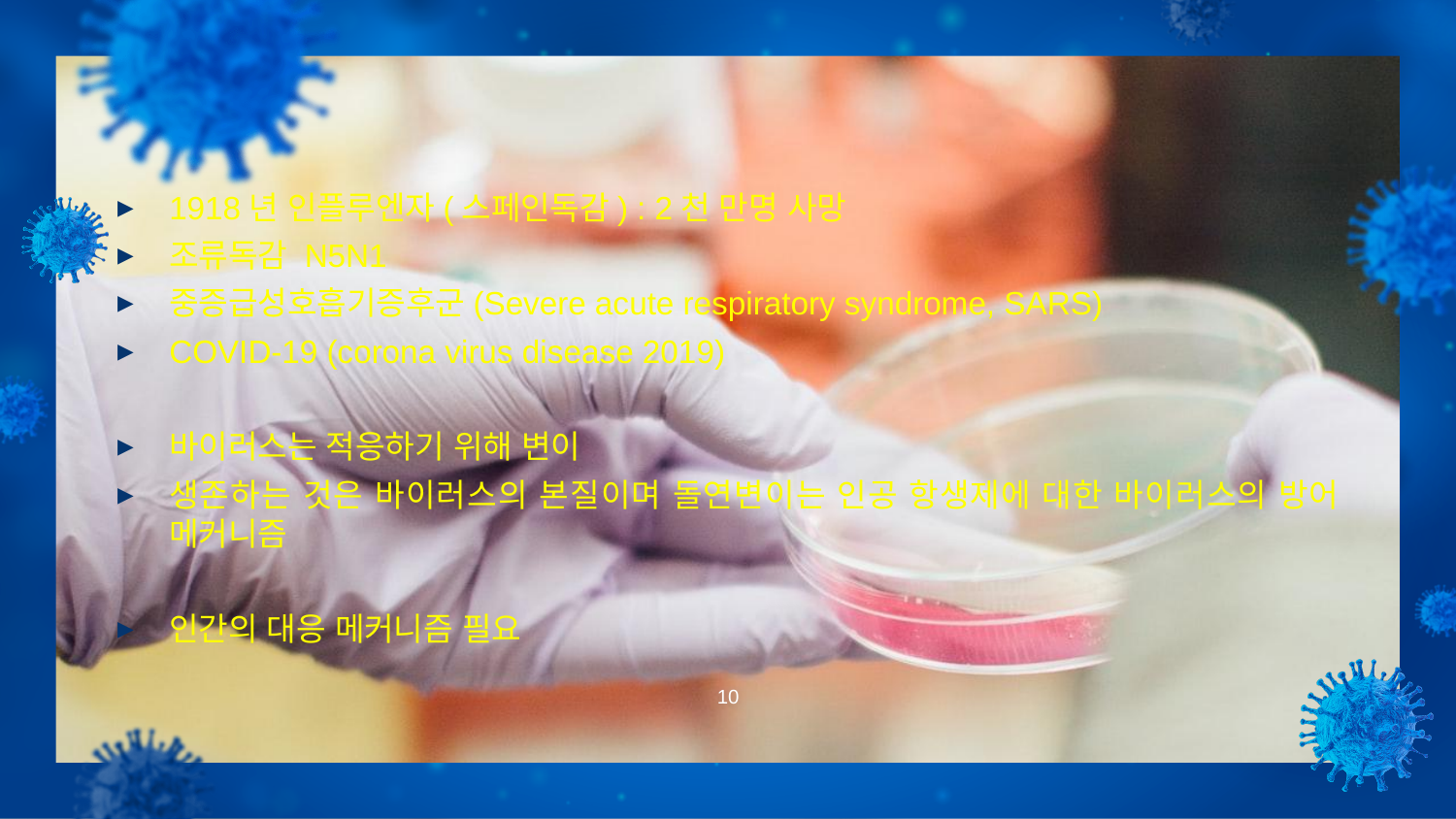

1918년 인플루엔자(스페인독감) : 2천 만명 사망
조류독감 N5N1
중증급성호흡기증후군(Severe acute respiratory syndrome, SARS)
COVID-19 (corona virus disease 2019)

바이러스는 적응하기 위해 변이
생존하는 것은 바이러스의 본질이며 돌연변이는 인공 항생제에 대한 바이러스의 방어 메커니즘

인간의 대응 메커니즘 필요
10